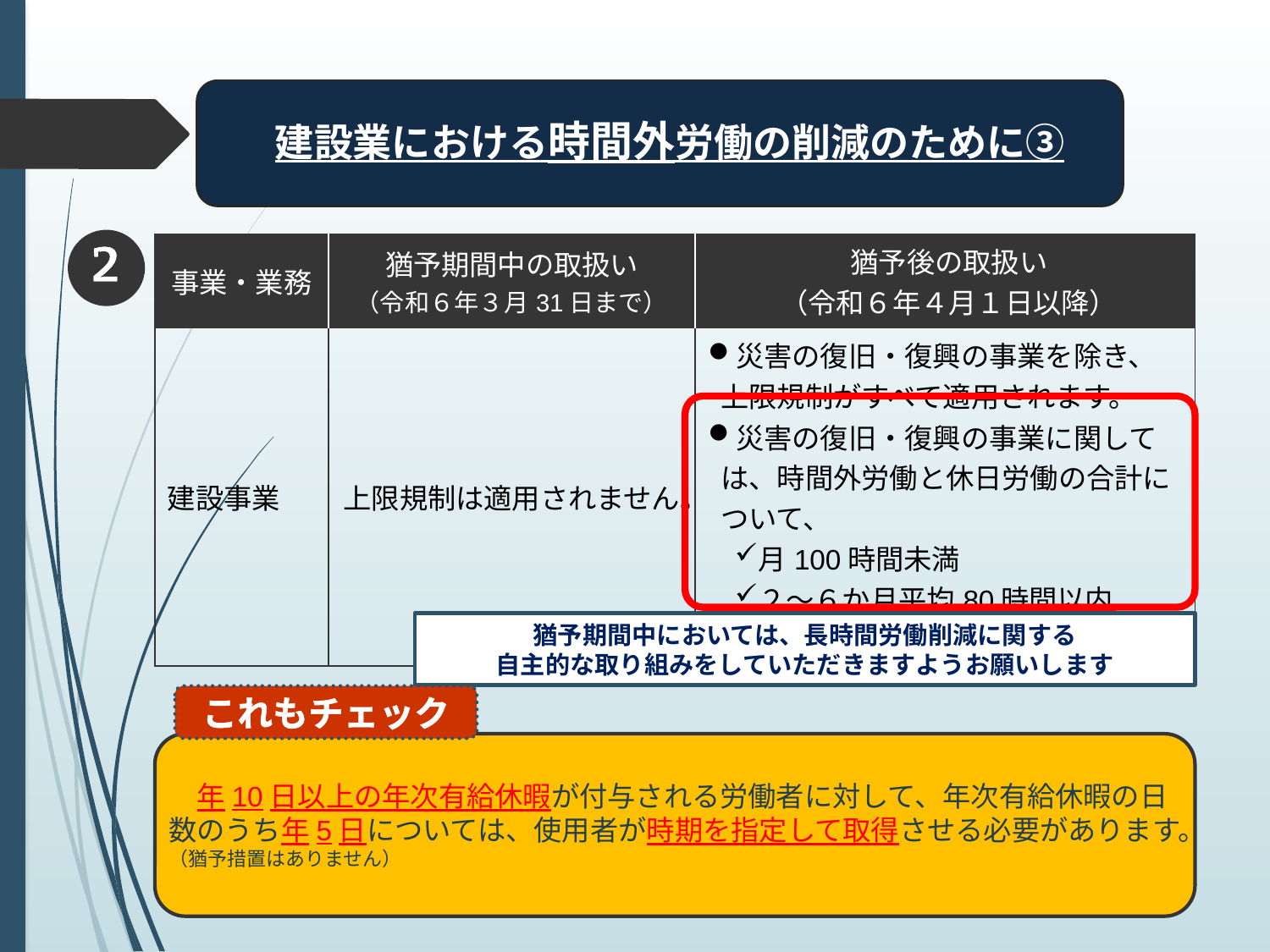

建設業における時間外労働の削減のために③
2

| 事業・業務 | 猶予期間中の取扱い （令和６年３月31日まで） | 猶予後の取扱い （令和６年４月１日以降） |
| --- | --- | --- |
| 建設事業 | 上限規制は適用されません。 | 災害の復旧・復興の事業を除き、上限規制がすべて適用されます。 災害の復旧・復興の事業に関しては、時間外労働と休日労働の合計について、 月100時間未満 ２～６か月平均80時間以内 とする規制は適用されません。 |

猶予期間中においては、長時間労働削減に関する
自主的な取り組みをしていただきますようお願いします
これもチェック
　年10日以上の年次有給休暇が付与される労働者に対して、年次有給休暇の日数のうち年5日については、使用者が時期を指定して取得させる必要があります。
（猶予措置はありません）